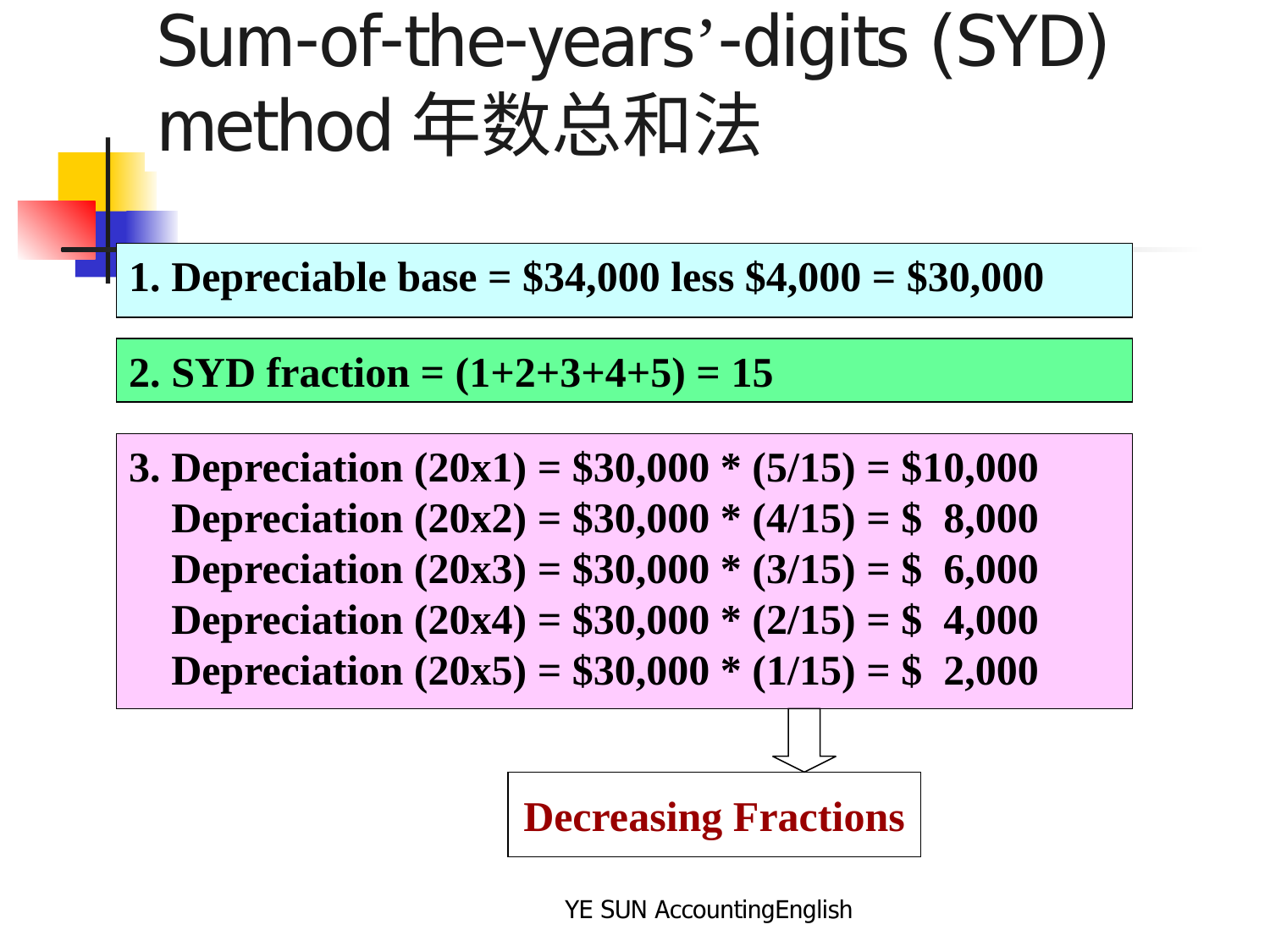

# Sum-of-the-years’-digits (SYD) method年数总和法
1. Depreciable base = $34,000 less $4,000 = $30,000
2. SYD fraction = (1+2+3+4+5) = 15
3. Depreciation (20x1) = $30,000 * (5/15) = $10,000
    Depreciation (20x2) = $30,000 * (4/15) = $  8,000
    Depreciation (20x3) = $30,000 * (3/15) = $  6,000
    Depreciation (20x4) = $30,000 * (2/15) = $  4,000
    Depreciation (20x5) = $30,000 * (1/15) = $  2,000

Decreasing Fractions
YE SUN AccountingEnglish
27